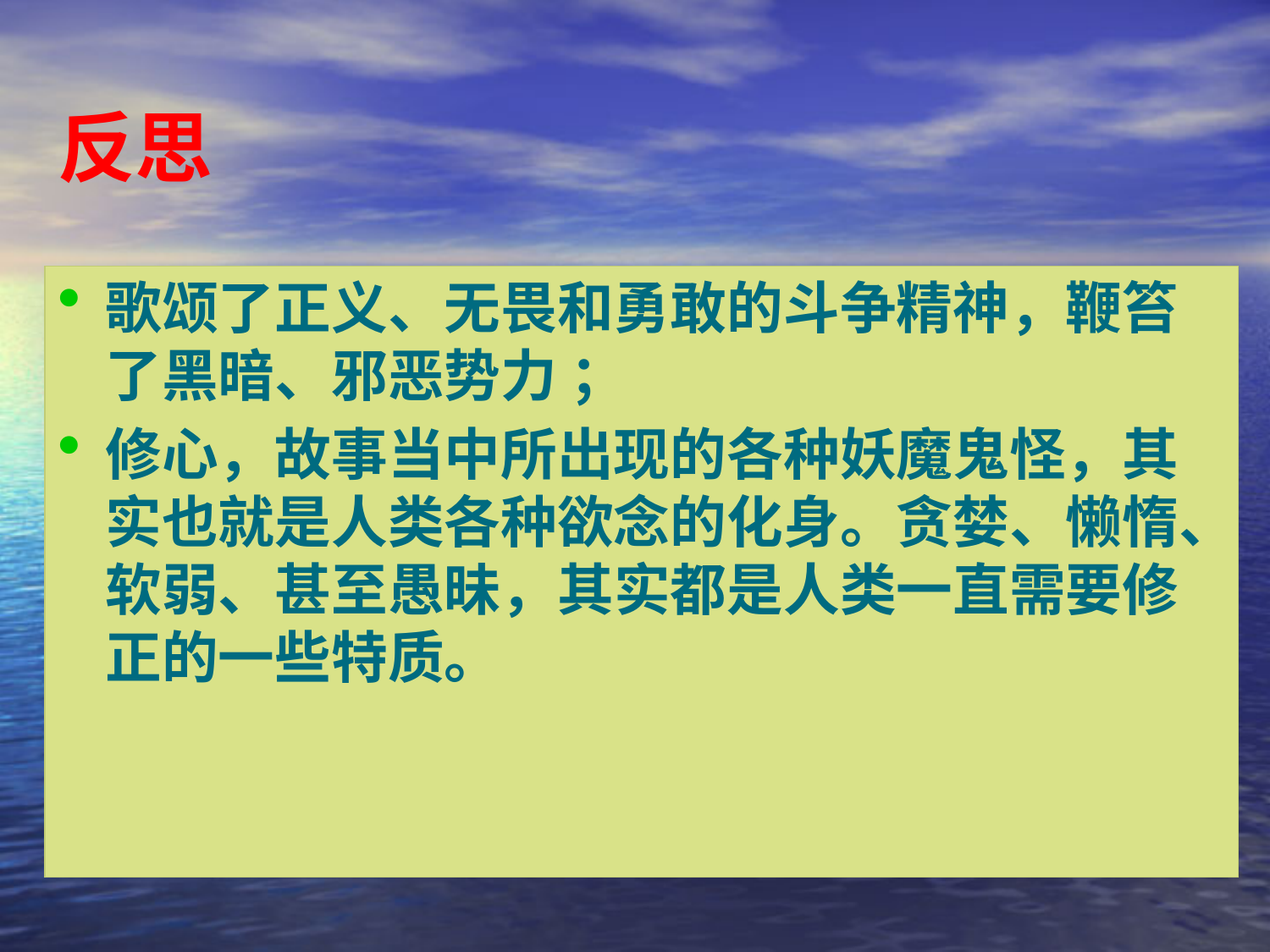

# 反思
歌颂了正义、无畏和勇敢的斗争精神，鞭笞了黑暗、邪恶势力 ；
修心，故事当中所出现的各种妖魔鬼怪，其实也就是人类各种欲念的化身。贪婪、懒惰、软弱、甚至愚昧，其实都是人类一直需要修正的一些特质。